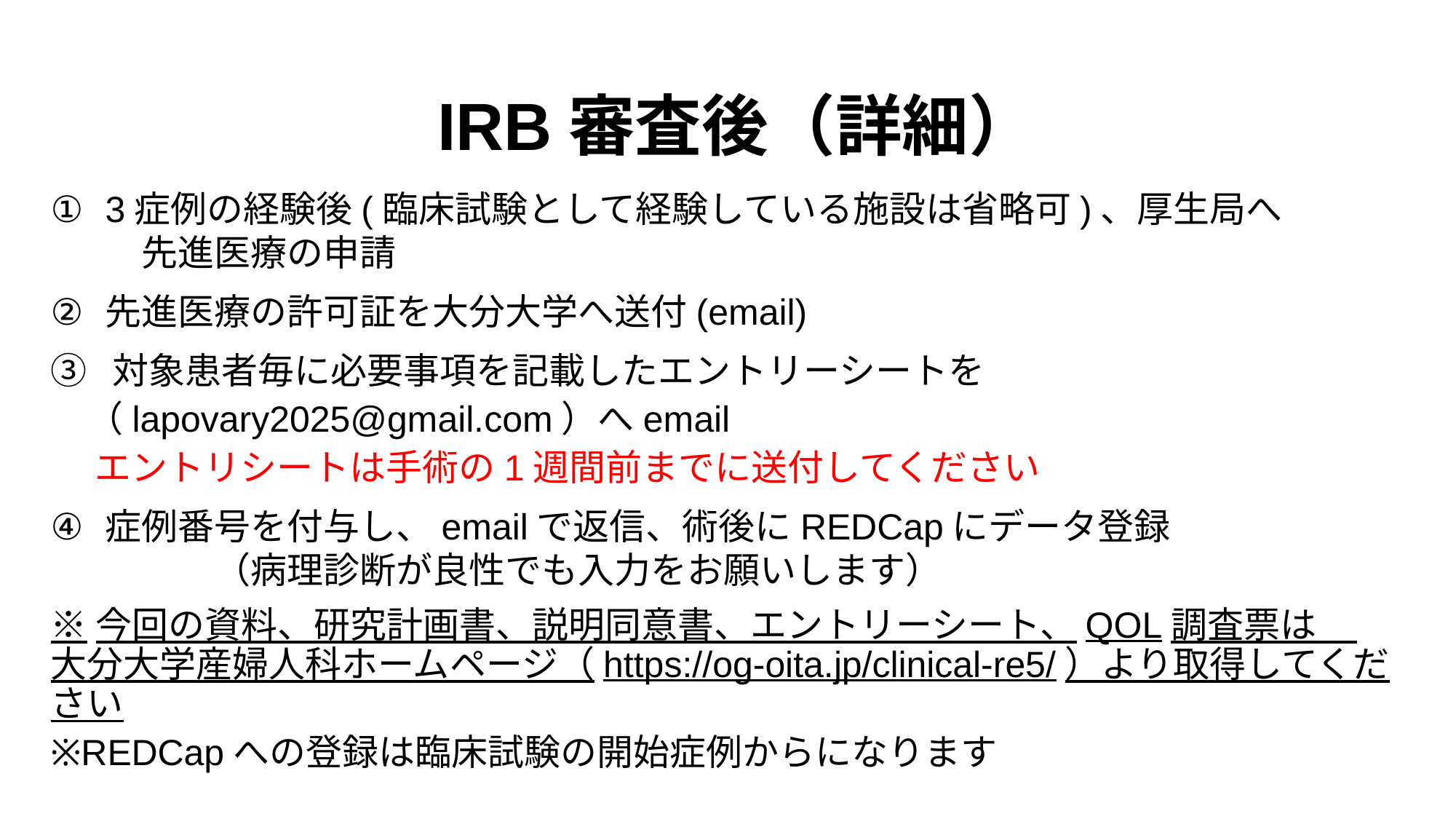

# IRB審査後（詳細）
3症例の経験後(臨床試験として経験している施設は省略可)、厚生局へ　　　　先進医療の申請
先進医療の許可証を大分大学へ送付(email)
③  対象患者毎に必要事項を記載したエントリーシートを
　（lapovary2025@gmail.com）へemail
　 エントリシートは手術の1週間前までに送付してください
症例番号を付与し、emailで返信、術後にREDCapにデータ登録　　　　　　　　　（病理診断が良性でも入力をお願いします）
※今回の資料、研究計画書、説明同意書、エントリーシート、QOL調査票は      大分大学産婦人科ホームページ（https://og-oita.jp/clinical-re5/）より取得してください
※REDCapへの登録は臨床試験の開始症例からになります